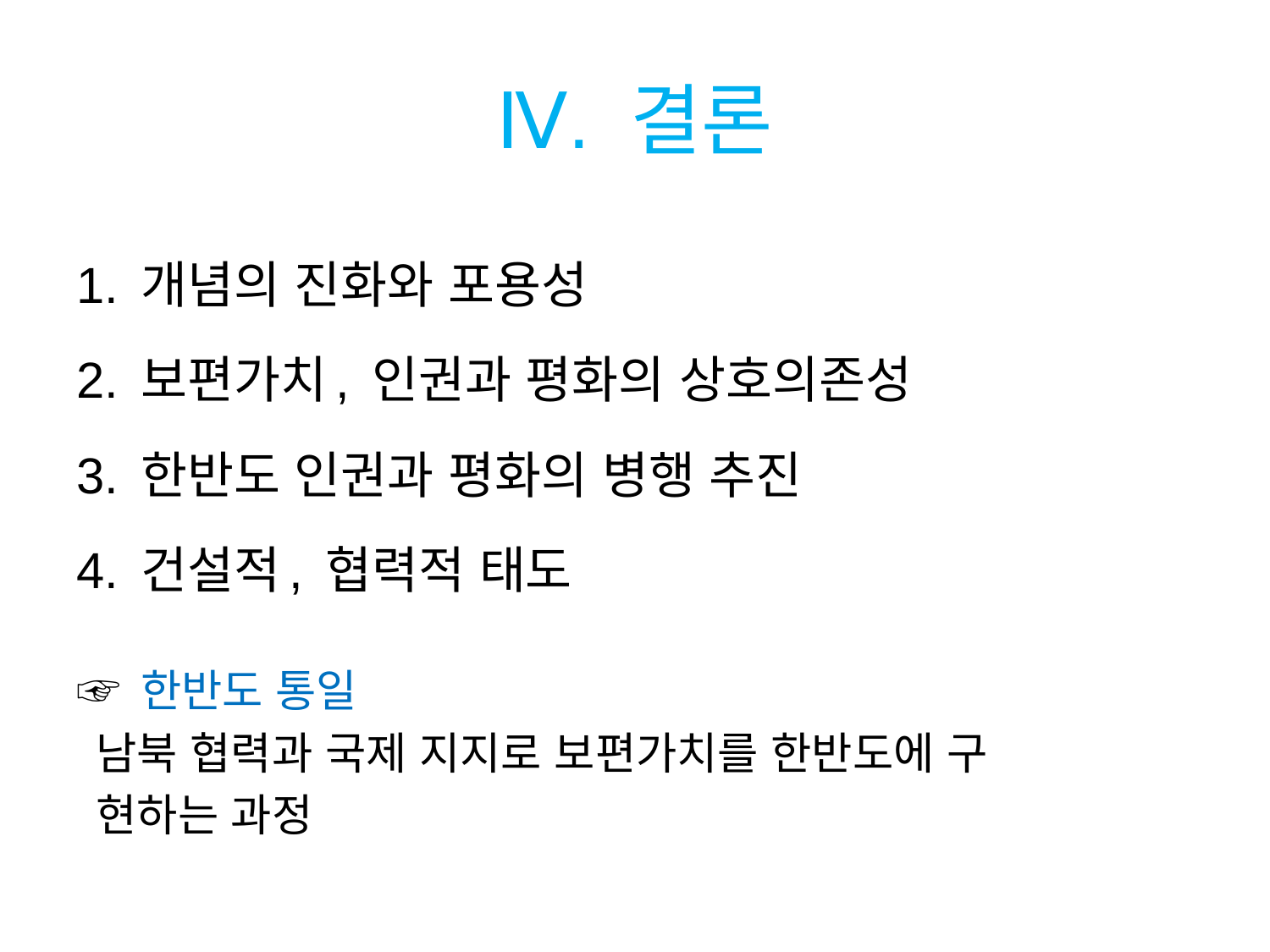

# Ⅳ. 결론
1. 개념의 진화와 포용성
2. 보편가치, 인권과 평화의 상호의존성
3. 한반도 인권과 평화의 병행 추진
4. 건설적, 협력적 태도

☞ 한반도 통일
 남북 협력과 국제 지지로 보편가치를 한반도에 구
 현하는 과정